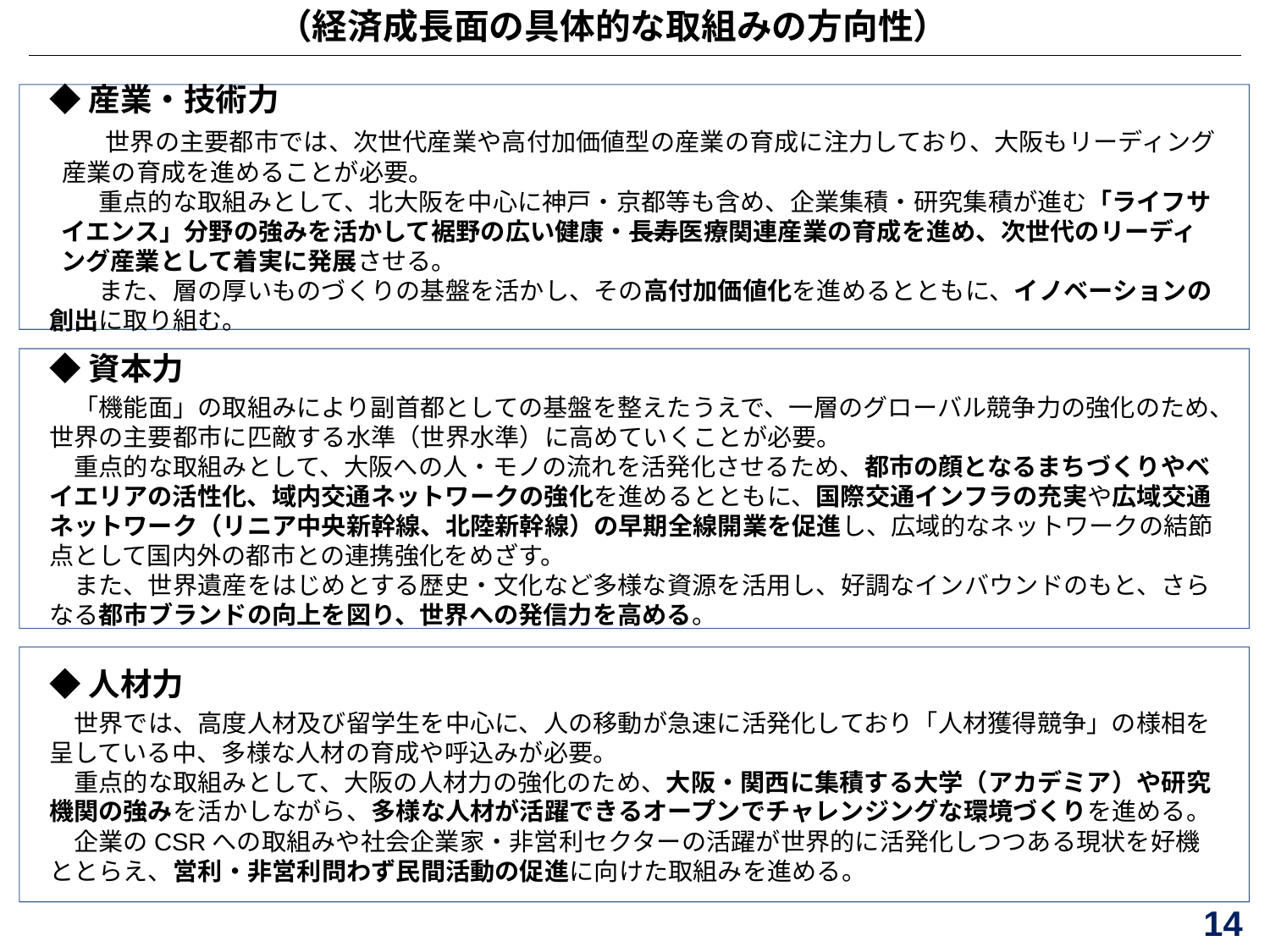

（経済成長面の具体的な取組みの方向性）
◆産業・技術力
　　世界の主要都市では、次世代産業や高付加価値型の産業の育成に注力しており、大阪もリーディング産業の育成を進めることが必要。
　　重点的な取組みとして、北大阪を中心に神戸・京都等も含め、企業集積・研究集積が進む「ライフサイエンス」分野の強みを活かして裾野の広い健康・長寿医療関連産業の育成を進め、次世代のリーディング産業として着実に発展させる。
　　また、層の厚いものづくりの基盤を活かし、その高付加価値化を進めるとともに、イノベーションの創出に取り組む。
◆資本力
　「機能面」の取組みにより副首都としての基盤を整えたうえで、一層のグローバル競争力の強化のため、世界の主要都市に匹敵する水準（世界水準）に高めていくことが必要。
　重点的な取組みとして、大阪への人・モノの流れを活発化させるため、都市の顔となるまちづくりやベイエリアの活性化、域内交通ネットワークの強化を進めるとともに、国際交通インフラの充実や広域交通ネットワーク（リニア中央新幹線、北陸新幹線）の早期全線開業を促進し、広域的なネットワークの結節点として国内外の都市との連携強化をめざす。
　また、世界遺産をはじめとする歴史・文化など多様な資源を活用し、好調なインバウンドのもと、さらなる都市ブランドの向上を図り、世界への発信力を高める。
◆人材力
　世界では、高度人材及び留学生を中心に、人の移動が急速に活発化しており「人材獲得競争」の様相を呈している中、多様な人材の育成や呼込みが必要。
　重点的な取組みとして、大阪の人材力の強化のため、大阪・関西に集積する大学（アカデミア）や研究機関の強みを活かしながら、多様な人材が活躍できるオープンでチャレンジングな環境づくりを進める。
　企業のCSRへの取組みや社会企業家・非営利セクターの活躍が世界的に活発化しつつある現状を好機ととらえ、営利・非営利問わず民間活動の促進に向けた取組みを進める。
 14